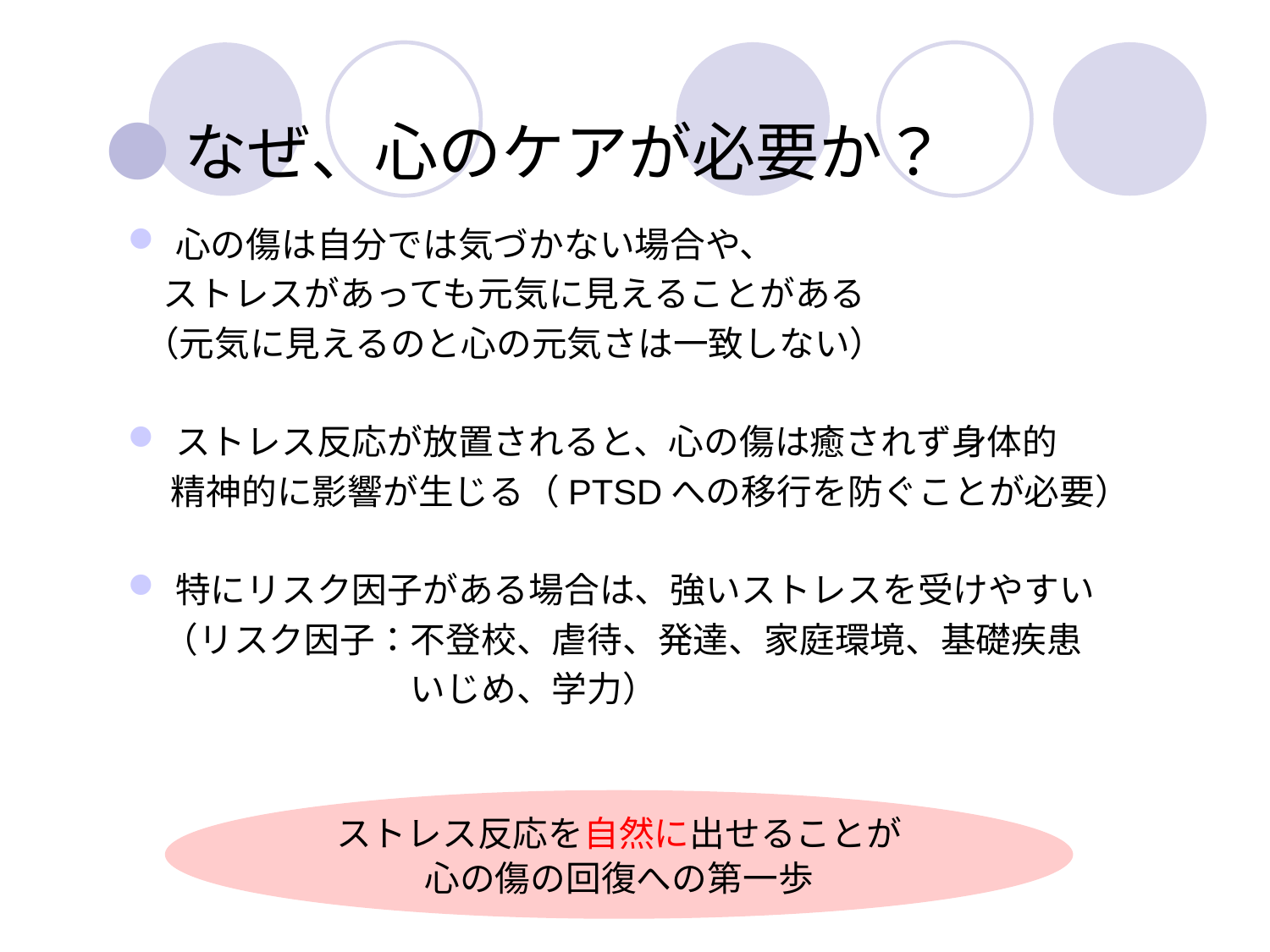

# ●なぜ、心のケアが必要か？
心の傷は自分では気づかない場合や、
　ストレスがあっても元気に見えることがある
 （元気に見えるのと心の元気さは一致しない）

ストレス反応が放置されると、心の傷は癒されず身体的
　 精神的に影響が生じる（PTSDへの移行を防ぐことが必要）

特にリスク因子がある場合は、強いストレスを受けやすい
　（リスク因子：不登校、虐待、発達、家庭環境、基礎疾患
　　　　　　　　いじめ、学力）

ストレス反応を自然に出せることが
心の傷の回復への第一歩